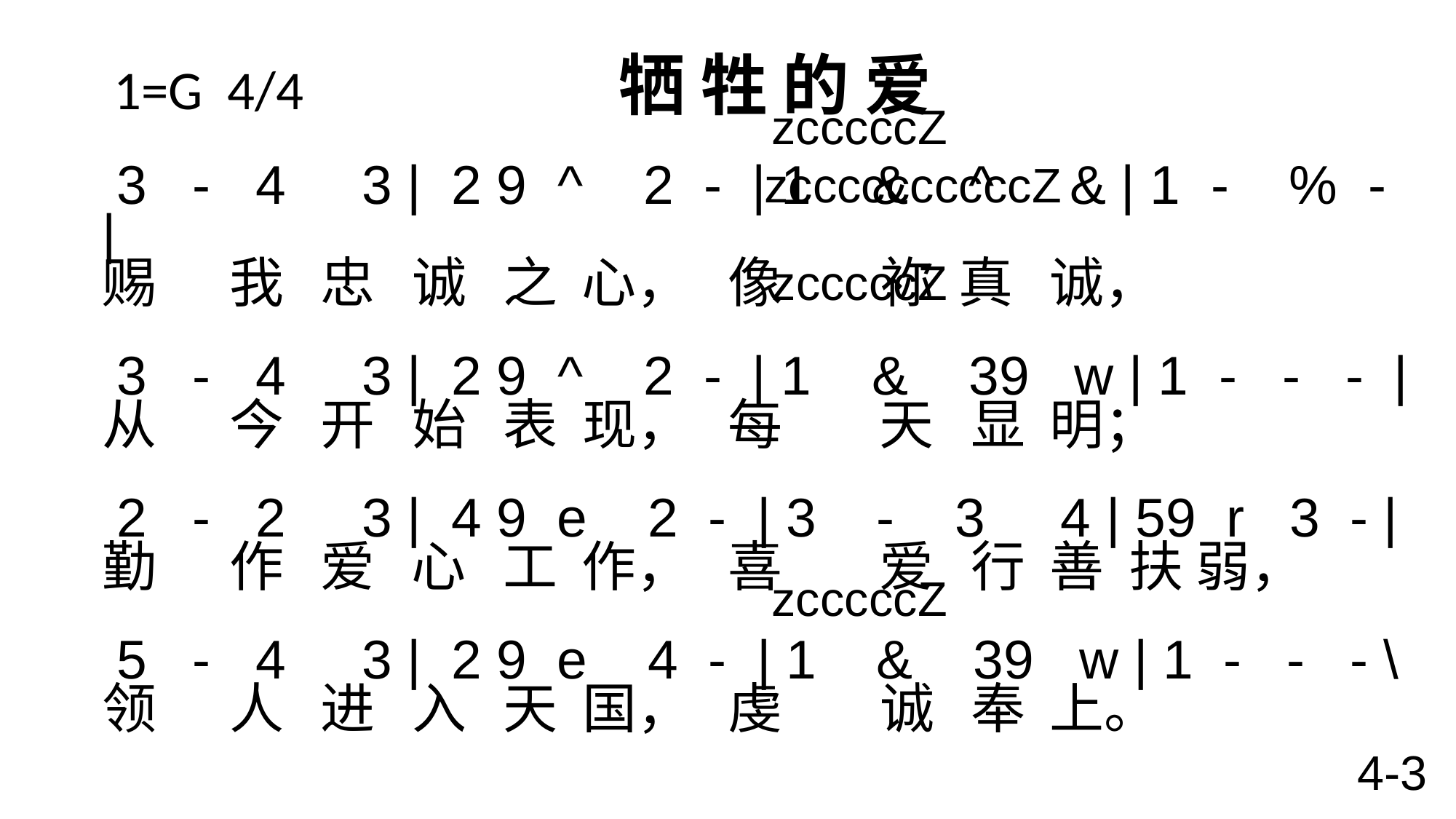

# 1=G  4/4                    牺 牲 的 爱
 zcccccZ                   zccccccccccZ
 3   -   4     3 |  2 9  ^    2  -  | 1    &    ^     & | 1  -    %  -  |
赐      我   忠   诚   之  心，   像        祢  真   诚，
 3   -   4     3 |  2 9  ^    2  -  | 1    &    39   w | 1  -   -   -  |
从      今   开   始   表  现，   每        天   显  明；
2   -   2     3 |  4 9  e    2  -  | 3    -    3     4 | 59  r   3  - |
勤      作   爱   心   工  作，   喜        爱   行  善  扶 弱，
5   -   4     3 |  2 9  e    4  -  | 1    &    39   w | 1  -   -   - \
领      人   进   入   天  国，   虔        诚   奉  上。
 zcccccZ
 zcccccZ
4-3